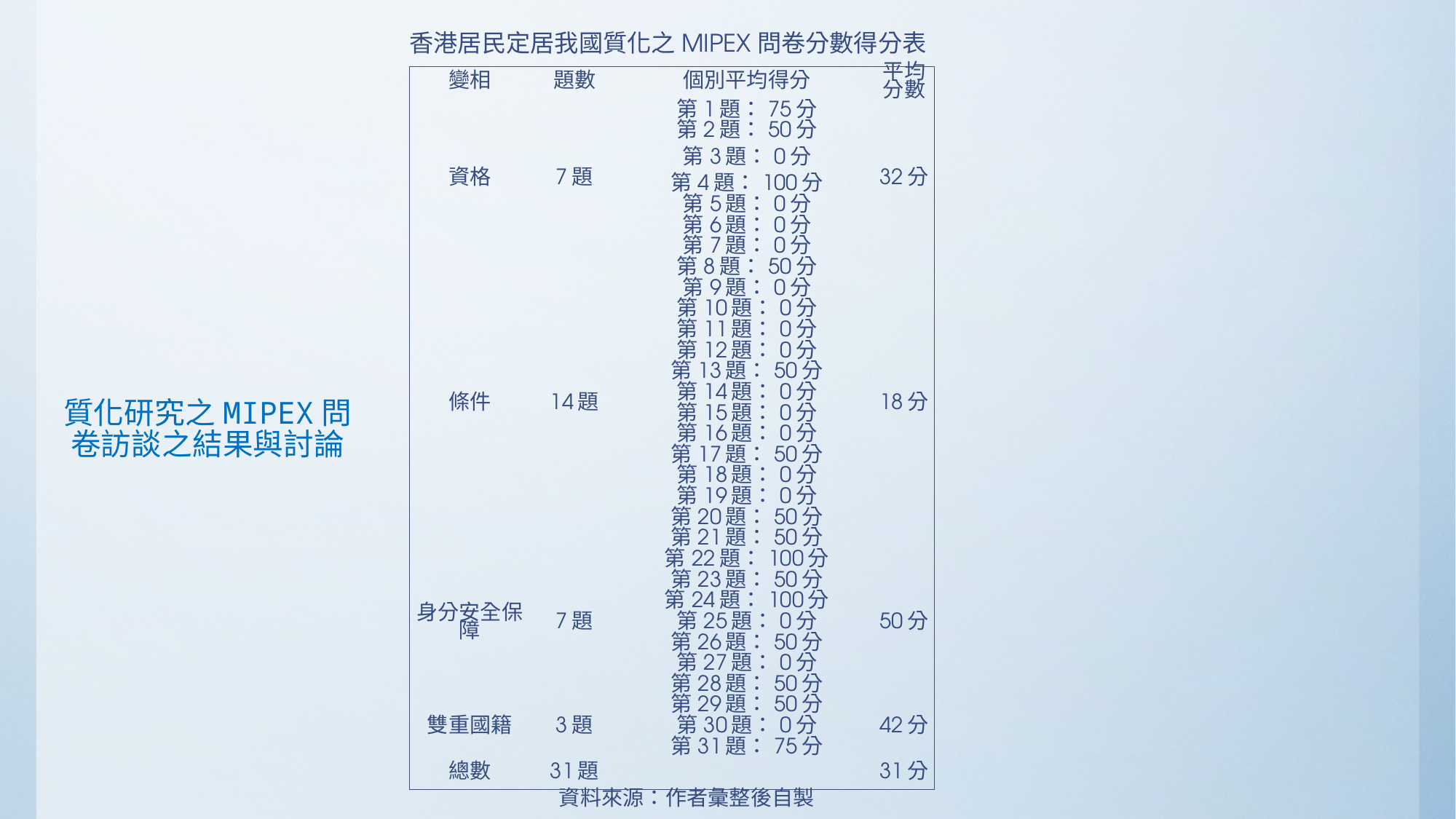

香港居民定居我國質化之MIPEX問卷分數得分表
| 變相 | 題數 | 個別平均得分 | 平均分數 |
| --- | --- | --- | --- |
| 資格 | 7題 | 第1題：75分 | 32分 |
|  |  | 第2題：50分 |  |
|  |  | 第3題：0分 |  |
|  |  | 第4題：100分 |  |
|  |  | 第5題：0分 |  |
|  |  | 第6題：0分 |  |
|  |  | 第7題：0分 |  |
| 條件 | 14題 | 第8題：50分 | 18分 |
|  |  | 第9題：0分 |  |
|  |  | 第10題：0分 |  |
|  |  | 第11題：0分 |  |
|  |  | 第12題：0分 |  |
|  |  | 第13題：50分 |  |
|  |  | 第14題：0分 |  |
|  |  | 第15題：0分 |  |
|  |  | 第16題：0分 |  |
|  |  | 第17題：50分 |  |
|  |  | 第18題：0分 |  |
|  |  | 第19題：0分 |  |
|  |  | 第20題：50分 |  |
|  |  | 第21題：50分 |  |
| 身分安全保障 | 7題 | 第22題：100分 | 50分 |
|  |  | 第23題：50分 |  |
|  |  | 第24題：100分 |  |
|  |  | 第25題：0分 |  |
|  |  | 第26題：50分 |  |
|  |  | 第27題：0分 |  |
|  |  | 第28題：50分 |  |
| 雙重國籍 | 3題 | 第29題：50分 | 42分 |
|  |  | 第30題：0分 |  |
|  |  | 第31題：75分 |  |
| 總數 | 31題 |  | 31分 |
質化研究之MIPEX問卷訪談之結果與討論
資料來源：作者彙整後自製